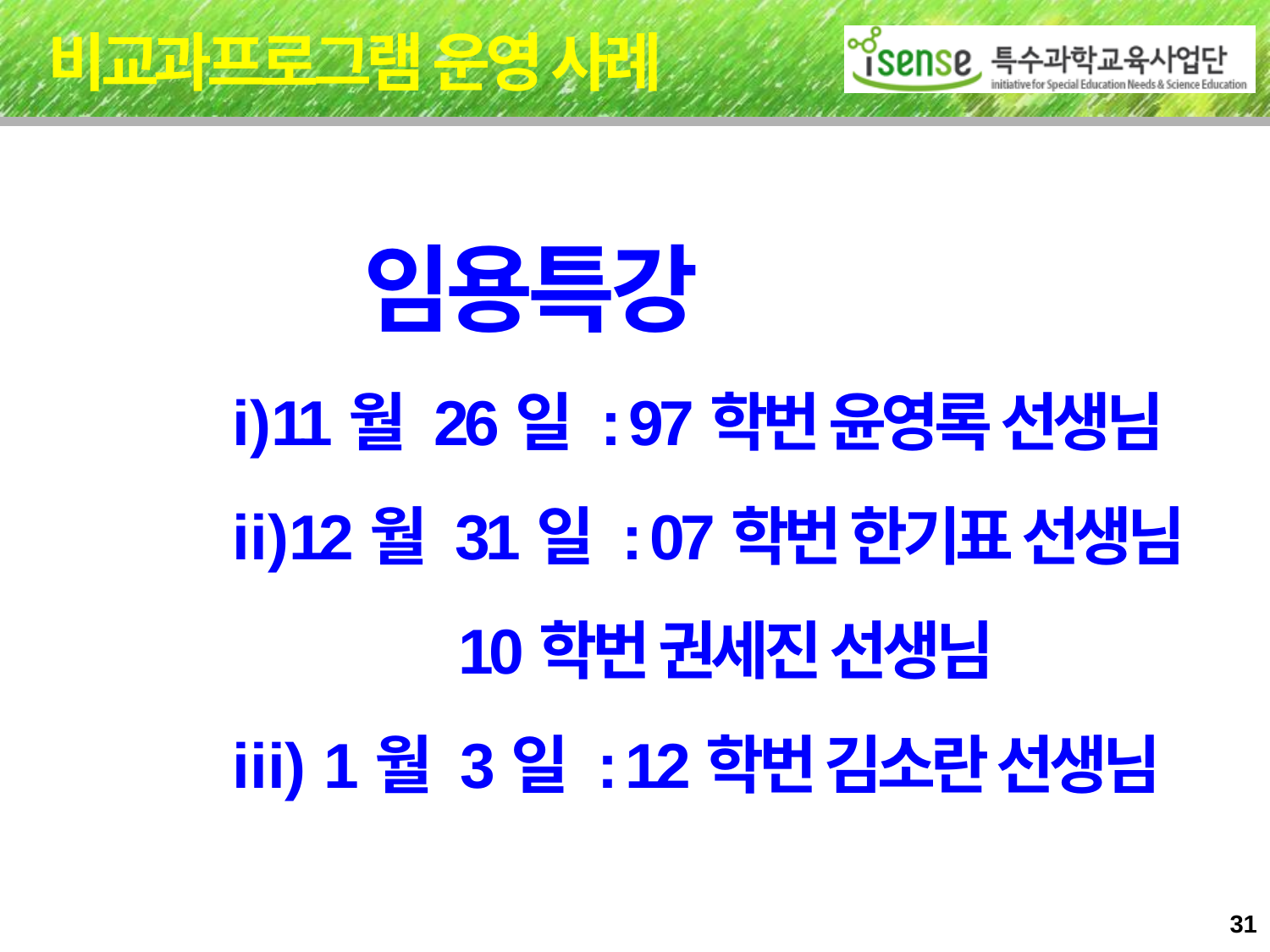

비교과프로그램 운영 사례
             임용특강
11월 26일 : 97학번 윤영록 선생님
12월 31일 : 07학번 한기표 선생님
                  10학번 권세진 선생님
 1월 3일 : 12학번 김소란 선생님
31